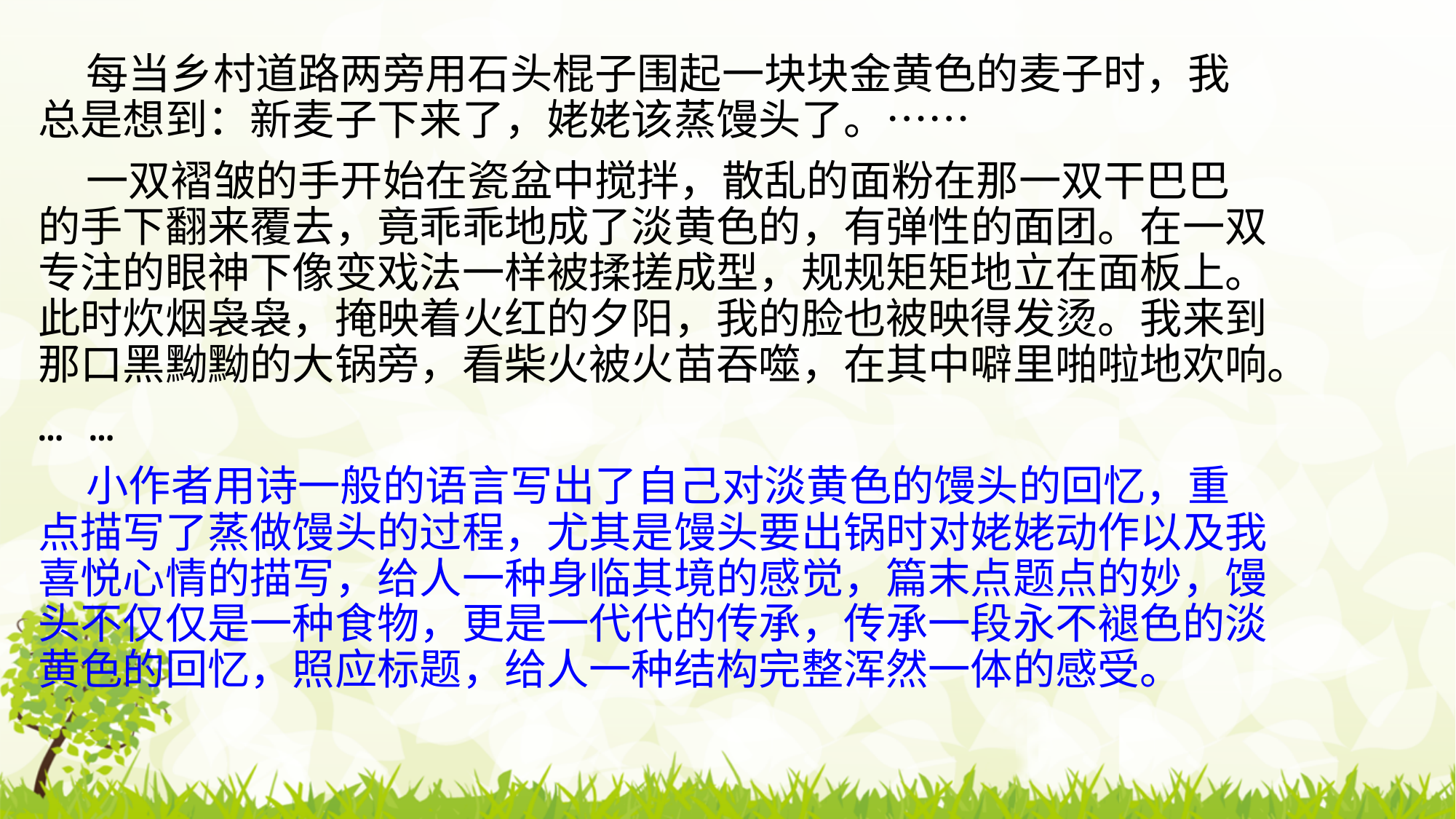

每当乡村道路两旁用石头棍子围起一块块金黄色的麦子时，我总是想到：新麦子下来了，姥姥该蒸馒头了。……
    一双褶皱的手开始在瓷盆中搅拌，散乱的面粉在那一双干巴巴的手下翻来覆去，竟乖乖地成了淡黄色的，有弹性的面团。在一双专注的眼神下像变戏法一样被揉搓成型，规规矩矩地立在面板上。此时炊烟袅袅，掩映着火红的夕阳，我的脸也被映得发烫。我来到那口黑黝黝的大锅旁，看柴火被火苗吞噬，在其中噼里啪啦地欢响。
… …
    小作者用诗一般的语言写出了自己对淡黄色的馒头的回忆，重点描写了蒸做馒头的过程，尤其是馒头要出锅时对姥姥动作以及我喜悦心情的描写，给人一种身临其境的感觉，篇末点题点的妙，馒头不仅仅是一种食物，更是一代代的传承，传承一段永不褪色的淡黄色的回忆，照应标题，给人一种结构完整浑然一体的感受。